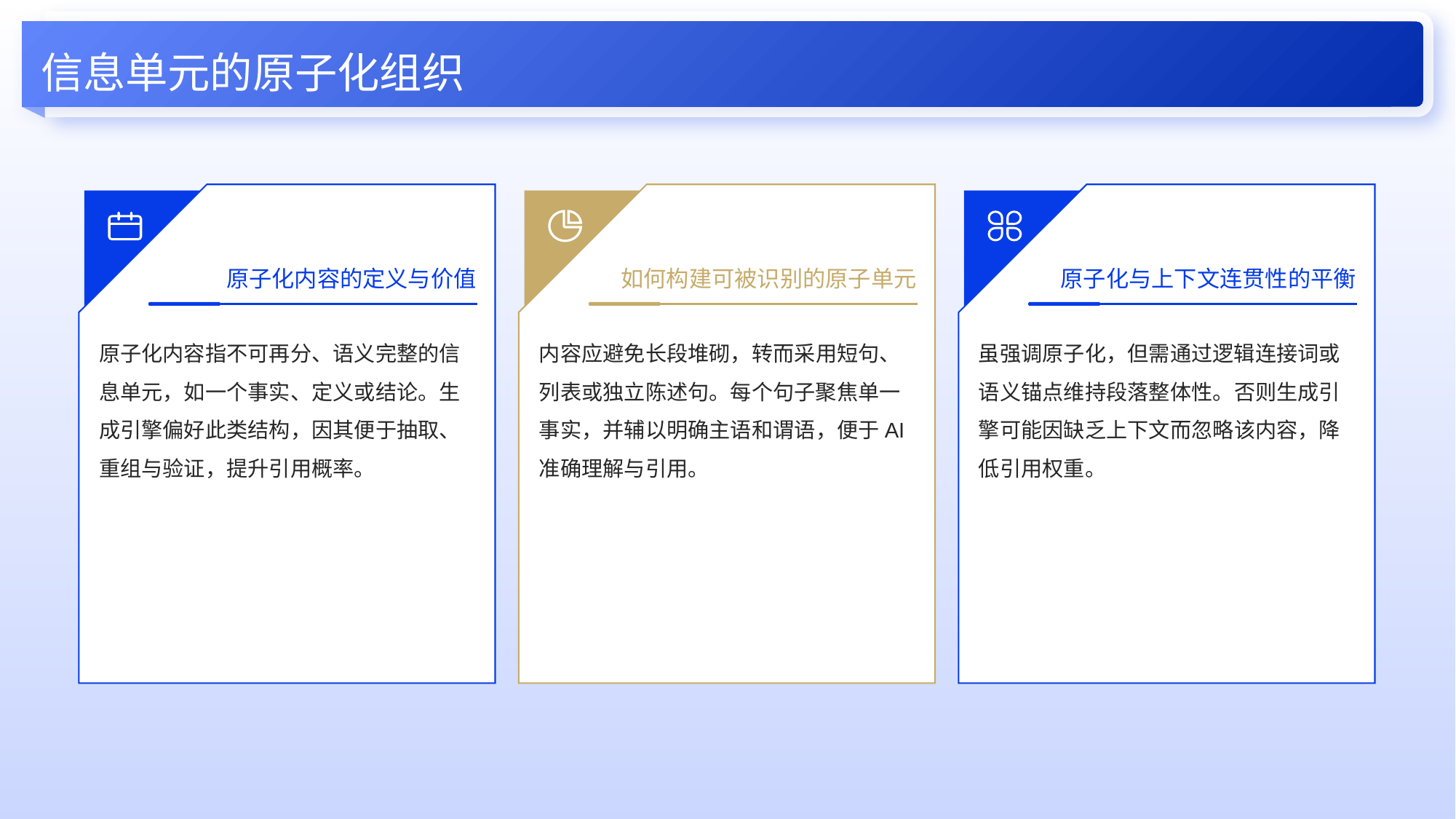

信息单元的原子化组织

原子化内容的定义与价值

如何构建可被识别的原子单元
原子化与上下文连贯性的平衡

原子化内容指不可再分、语义完整的信息单元，如一个事实、定义或结论。生成引擎偏好此类结构，因其便于抽取、重组与验证，提升引用概率。
内容应避免长段堆砌，转而采用短句、列表或独立陈述句。每个句子聚焦单一事实，并辅以明确主语和谓语，便于AI准确理解与引用。
虽强调原子化，但需通过逻辑连接词或语义锚点维持段落整体性。否则生成引擎可能因缺乏上下文而忽略该内容，降低引用权重。